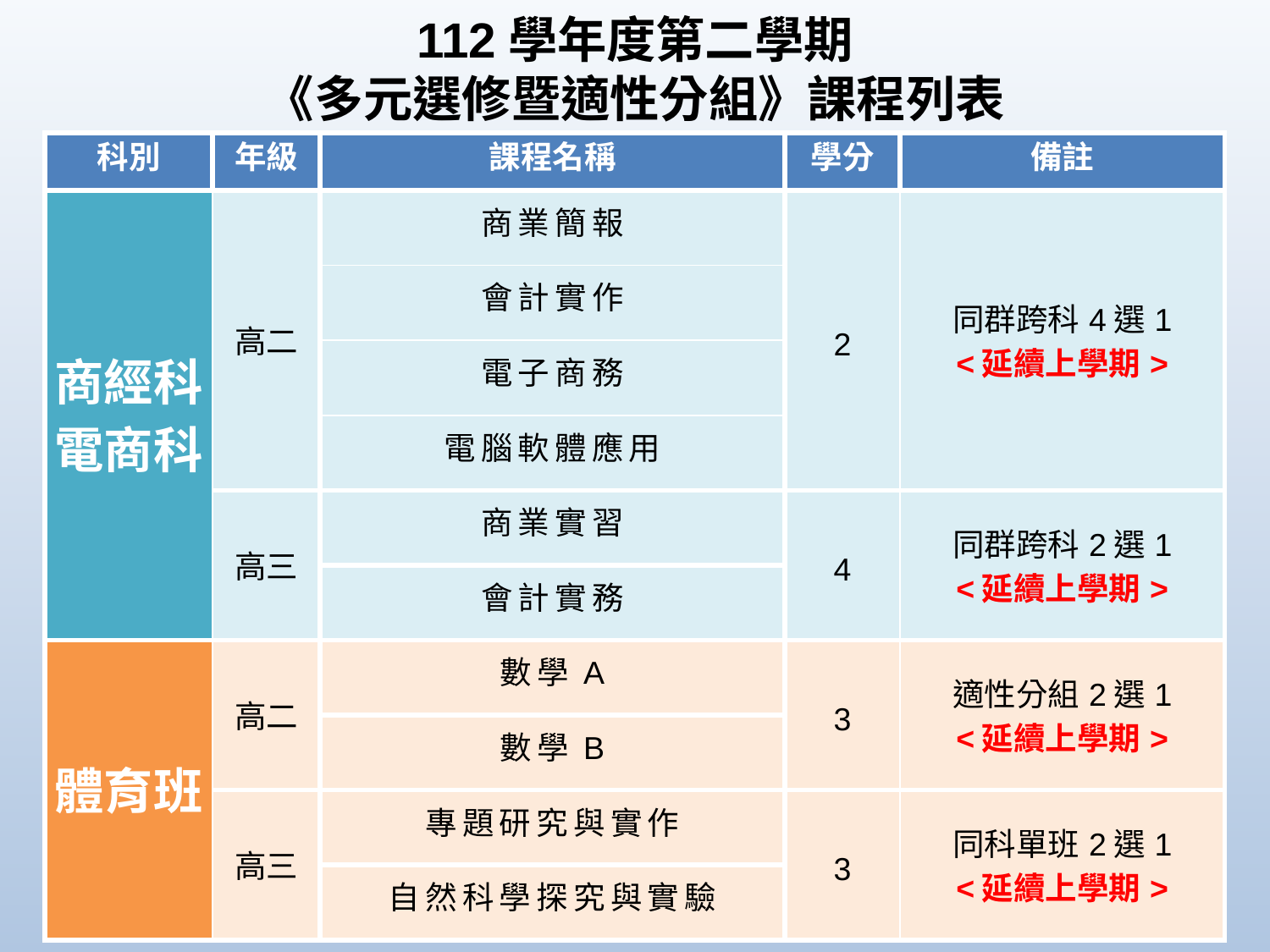

112學年度第二學期
《多元選修暨適性分組》課程列表
| 科別 | 年級 | 課程名稱 | 學分 | 備註 |
| --- | --- | --- | --- | --- |
| 商經科 電商科 | 高二 | 商業簡報 | 2 | 同群跨科4選1 <延續上學期> |
|  |  | 會計實作 |  |  |
|  |  | 電子商務 |  |  |
|  |  | 電腦軟體應用 |  |  |
|  | 高三 | 商業實習 | 4 | 同群跨科2選1 <延續上學期> |
|  |  | 會計實務 |  |  |
| 體育班 | 高二 | 數學A | 3 | 適性分組2選1 <延續上學期> |
|  |  | 數學B |  |  |
|  | 高三 | 專題研究與實作 | 3 | 同科單班2選1 <延續上學期> |
|  |  | 自然科學探究與實驗 |  |  |